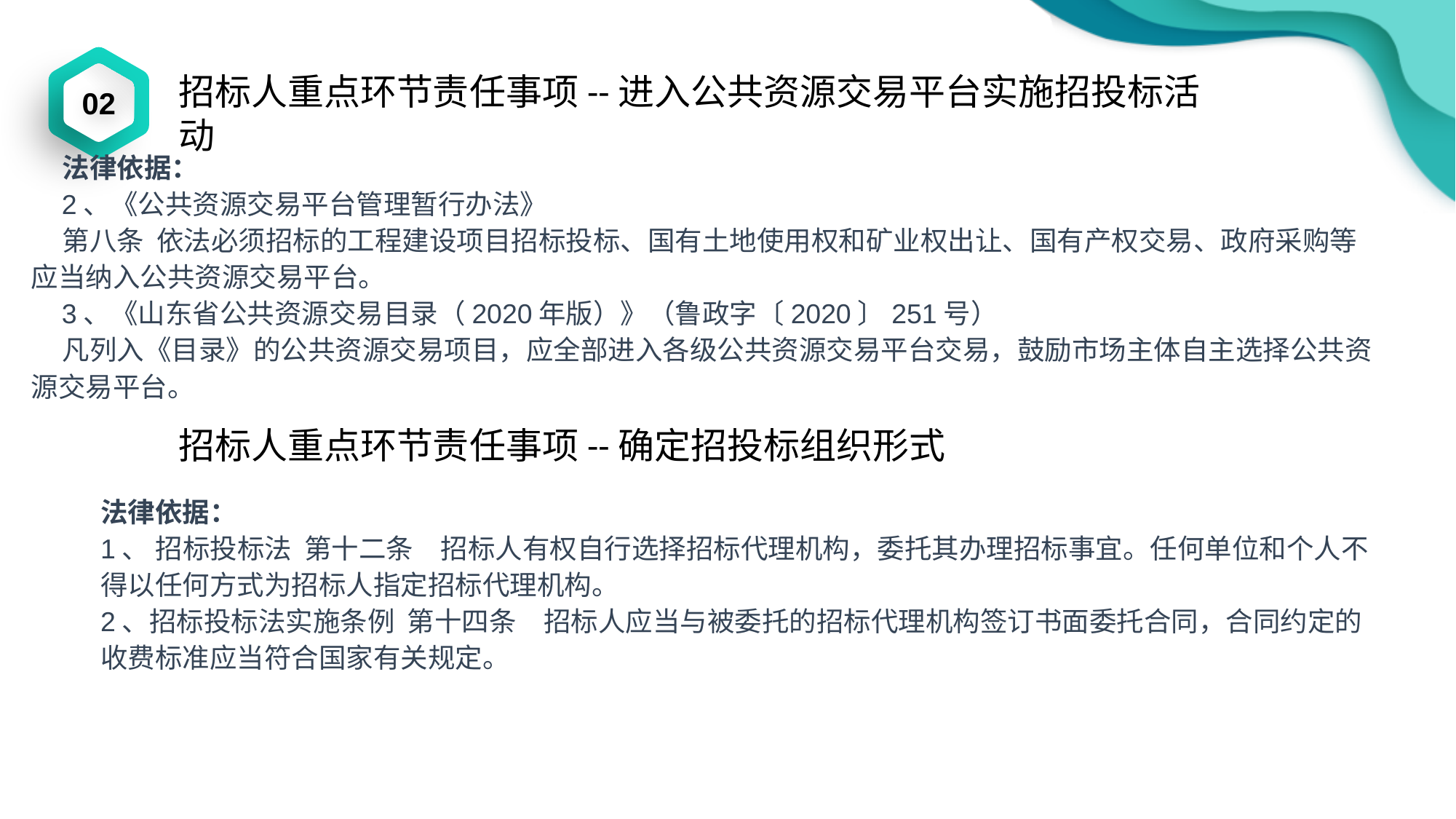

02
招标人重点环节责任事项--进入公共资源交易平台实施招投标活动
    法律依据：
    2、《公共资源交易平台管理暂行办法》
    第八条  依法必须招标的工程建设项目招标投标、国有土地使用权和矿业权出让、国有产权交易、政府采购等应当纳入公共资源交易平台。
    3、《山东省公共资源交易目录（2020年版）》（鲁政字〔2020〕251号）
    凡列入《目录》的公共资源交易项目，应全部进入各级公共资源交易平台交易，鼓励市场主体自主选择公共资源交易平台。
招标人重点环节责任事项--确定招投标组织形式
法律依据：
1、 招标投标法  第十二条　招标人有权自行选择招标代理机构，委托其办理招标事宜。任何单位和个人不得以任何方式为招标人指定招标代理机构。
2、招标投标法实施条例  第十四条　招标人应当与被委托的招标代理机构签订书面委托合同，合同约定的收费标准应当符合国家有关规定。